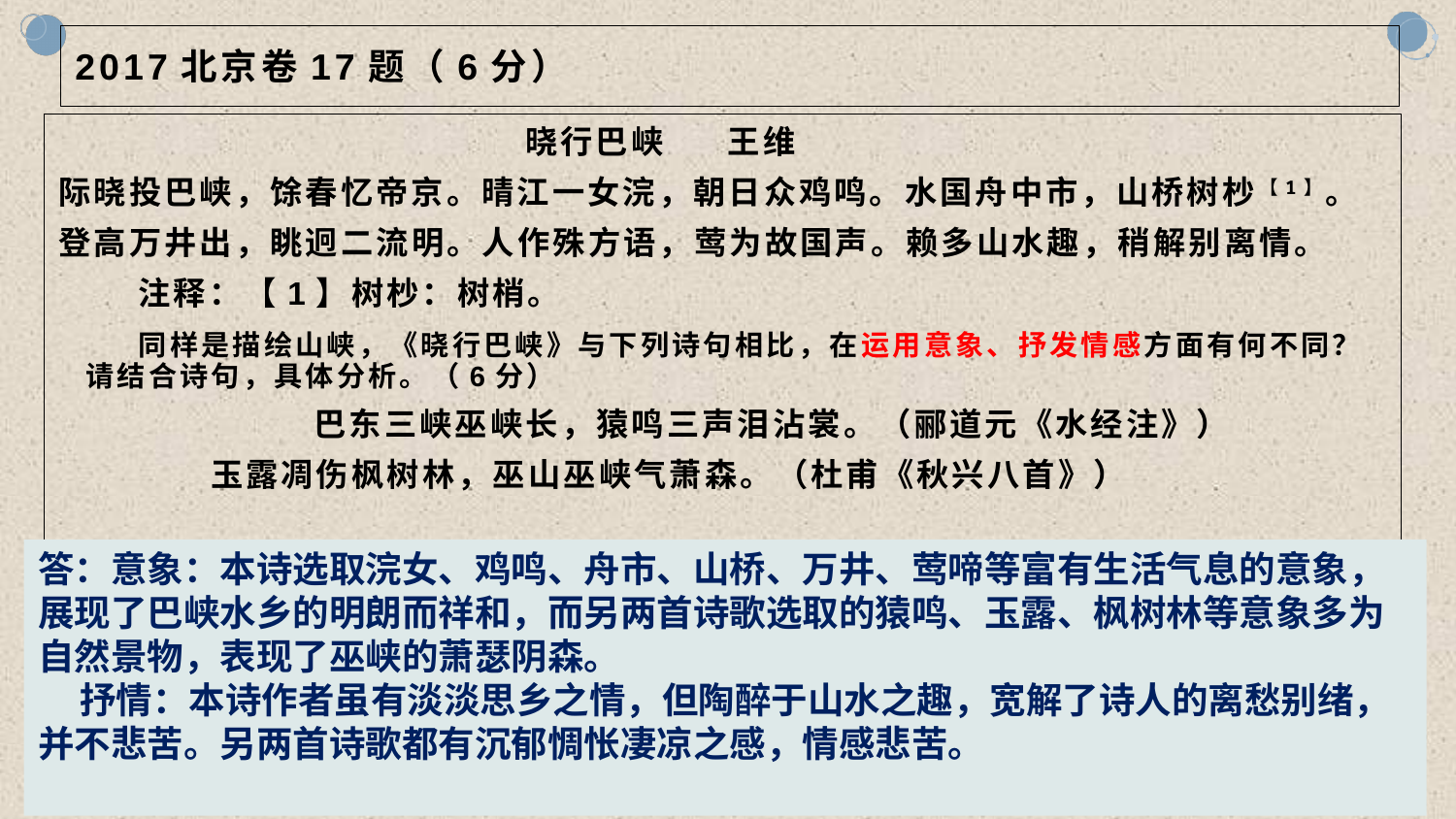

# 2017北京卷17题（6分）
                                                       晓行巴峡      王维
际晓投巴峡，馀春忆帝京。晴江一女浣，朝日众鸡鸣。水国舟中市，山桥树杪【1】。
登高万井出，眺迥二流明。人作殊方语，莺为故国声。赖多山水趣，稍解别离情。
       注释：【1】树杪：树梢。
       同样是描绘山峡，《晓行巴峡》与下列诗句相比，在运用意象、抒发情感方面有何不同？请结合诗句，具体分析。（6分）
                        巴东三峡巫峡长，猿鸣三声泪沾裳。（郦道元《水经注》）
              玉露凋伤枫树林，巫山巫峡气萧森。（杜甫《秋兴八首》）

“”
答：意象：本诗选取浣女、鸡鸣、舟市、山桥、万井、莺啼等富有生活气息的意象，展现了巴峡水乡的明朗而祥和，而另两首诗歌选取的猿鸣、玉露、枫树林等意象多为自然景物，表现了巫峡的萧瑟阴森。
    抒情：本诗作者虽有淡淡思乡之情，但陶醉于山水之趣，宽解了诗人的离愁别绪，并不悲苦。另两首诗歌都有沉郁惆怅凄凉之感，情感悲苦。